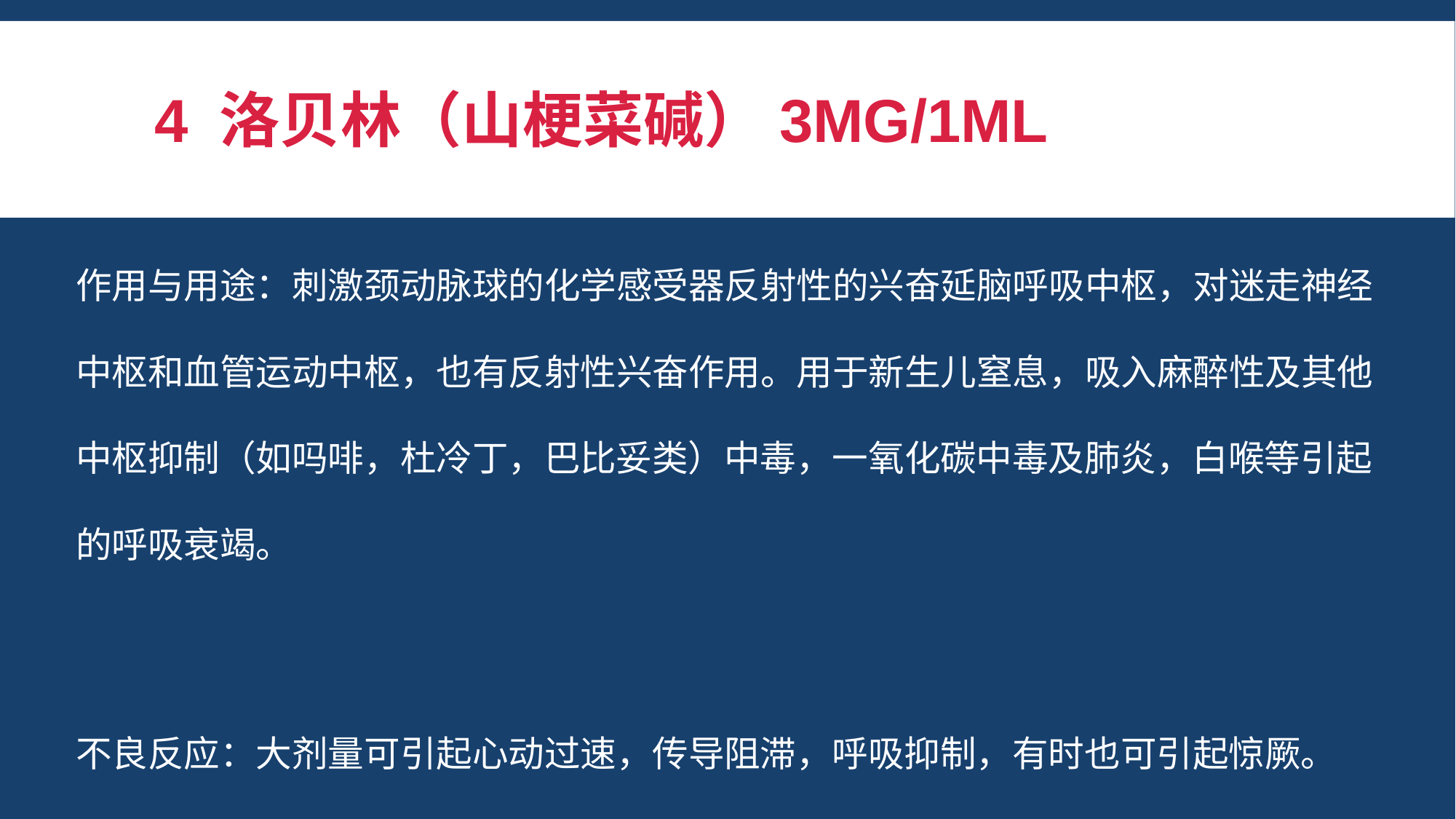

# 4 洛贝林（山梗菜碱）3mg/1ml
作用与用途：刺激颈动脉球的化学感受器反射性的兴奋延脑呼吸中枢，对迷走神经中枢和血管运动中枢，也有反射性兴奋作用。用于新生儿窒息，吸入麻醉性及其他中枢抑制（如吗啡，杜冷丁，巴比妥类）中毒，一氧化碳中毒及肺炎，白喉等引起的呼吸衰竭。

不良反应：大剂量可引起心动过速，传导阻滞，呼吸抑制，有时也可引起惊厥。